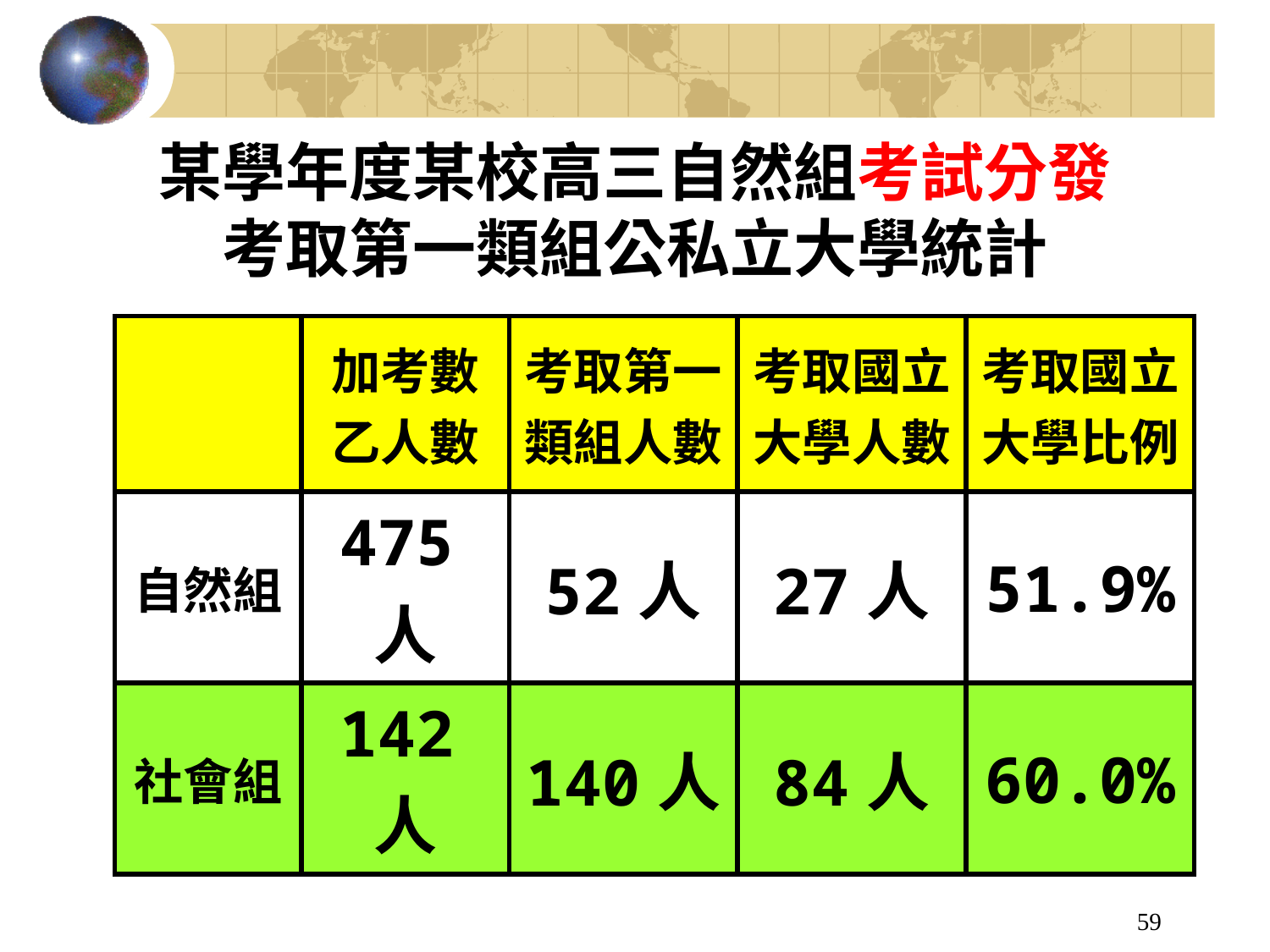

某學年度某校高三自然組考試分發
考取第一類組公私立大學統計
|  | 加考數乙人數 | 考取第一類組人數 | 考取國立大學人數 | 考取國立大學比例 |
| --- | --- | --- | --- | --- |
| 自然組 | 475人 | 52人 | 27人 | 51.9% |
| 社會組 | 142人 | 140人 | 84人 | 60.0% |
59